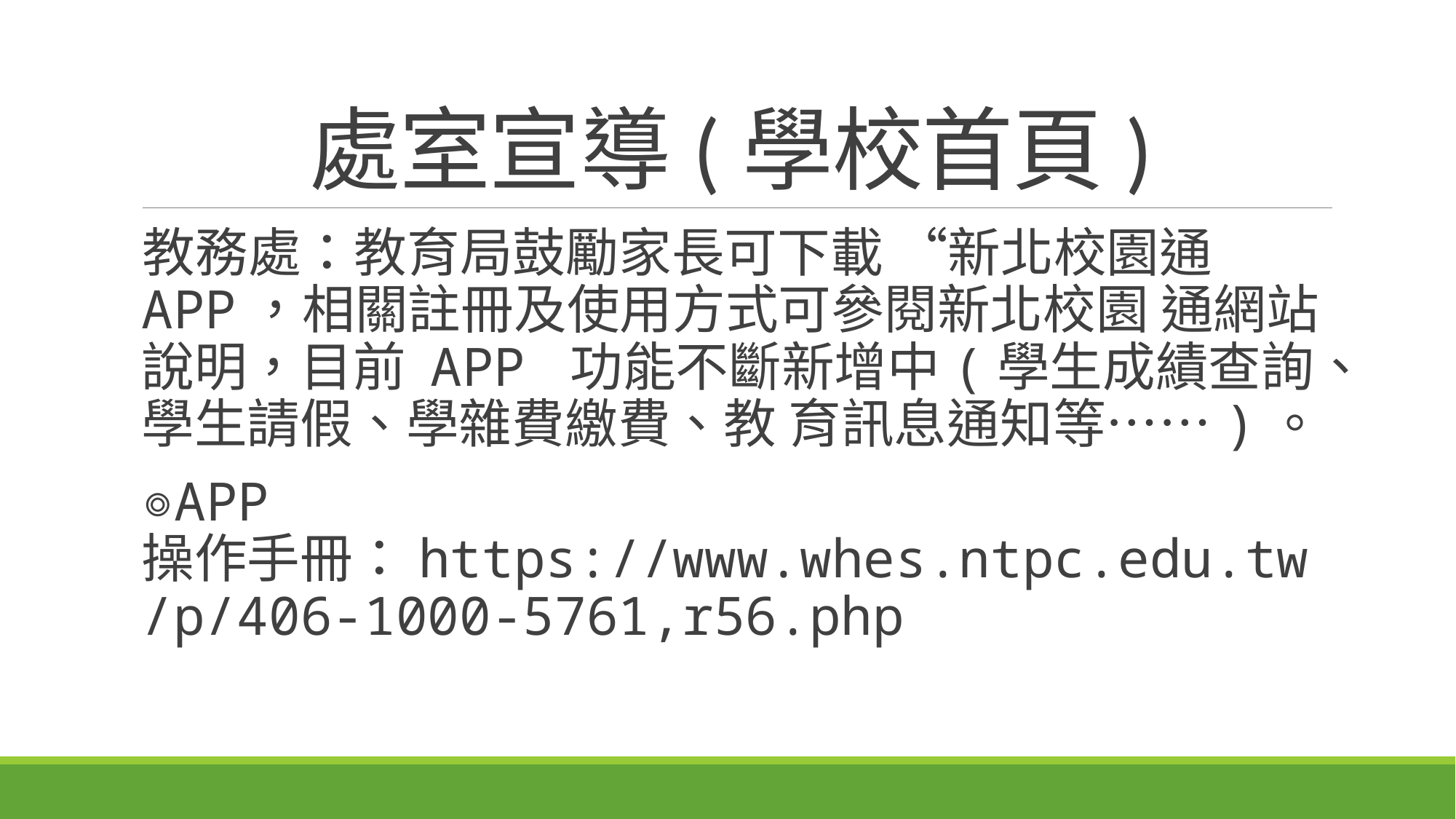

# 處室宣導(學校首頁)
教務處：教育局鼓勵家長可下載 “新北校園通APP，相關註冊及使用方式可參閱新北校園 通網站說明，目前 APP 功能不斷新增中(學生成績查詢、學生請假、學雜費繳費、教 育訊息通知等……)。
◎APP 操作手冊：https://www.whes.ntpc.edu.tw/p/406-1000-5761,r56.php